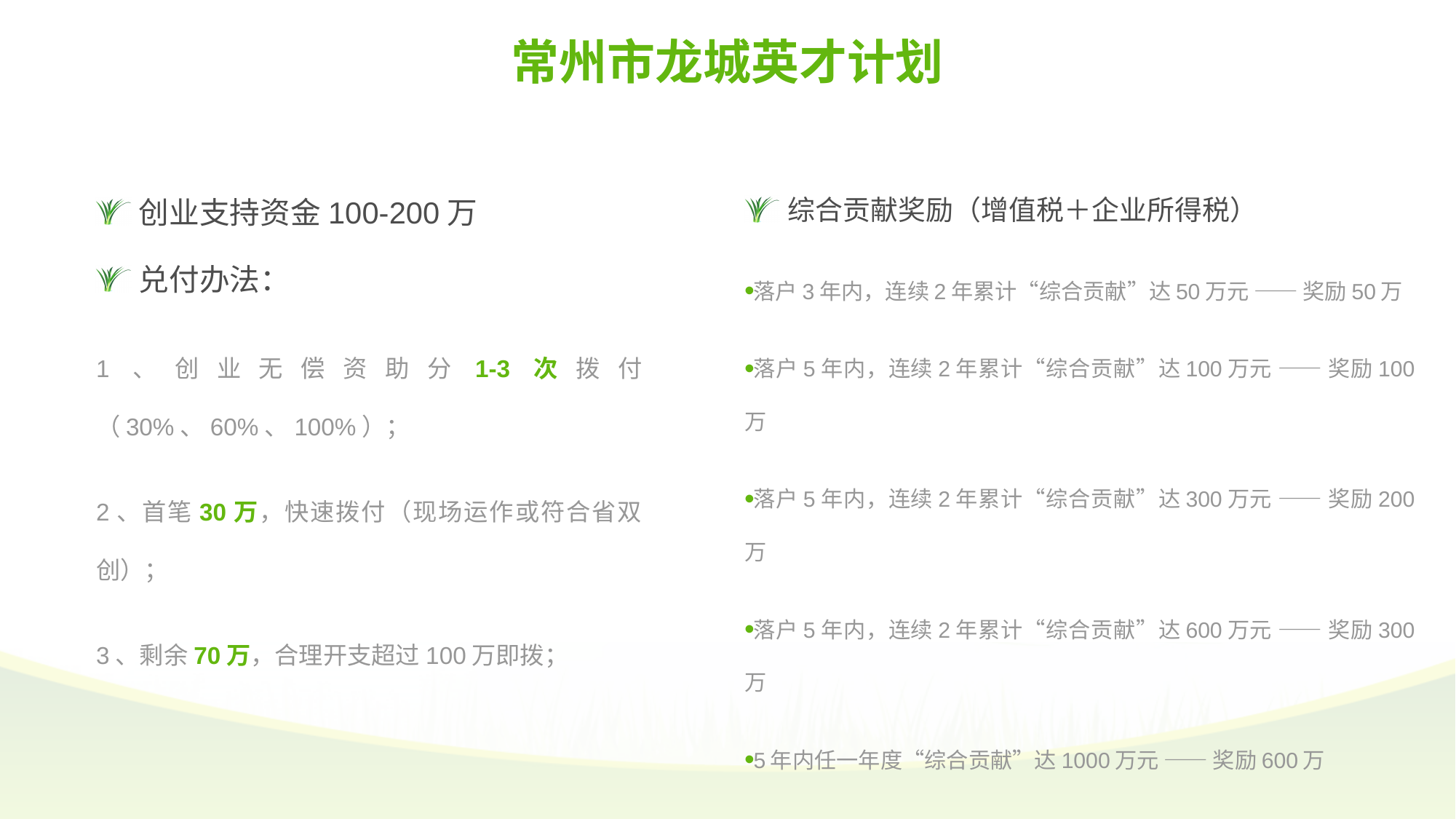

常州市龙城英才计划
创业支持资金100-200万
兑付办法：
1、创业无偿资助分1-3次拨付（30%、60%、100%）；
2、首笔30万，快速拨付（现场运作或符合省双创）；
3、剩余70万，合理开支超过100万即拨；

综合贡献奖励（增值税＋企业所得税）
落户3年内，连续2年累计“综合贡献”达50万元 —— 奖励50万
落户5年内，连续2年累计“综合贡献”达100万元 —— 奖励100万
落户5年内，连续2年累计“综合贡献”达300万元 —— 奖励200万
落户5年内，连续2年累计“综合贡献”达600万元 —— 奖励300万
5年内任一年度“综合贡献”达1000万元 —— 奖励600万